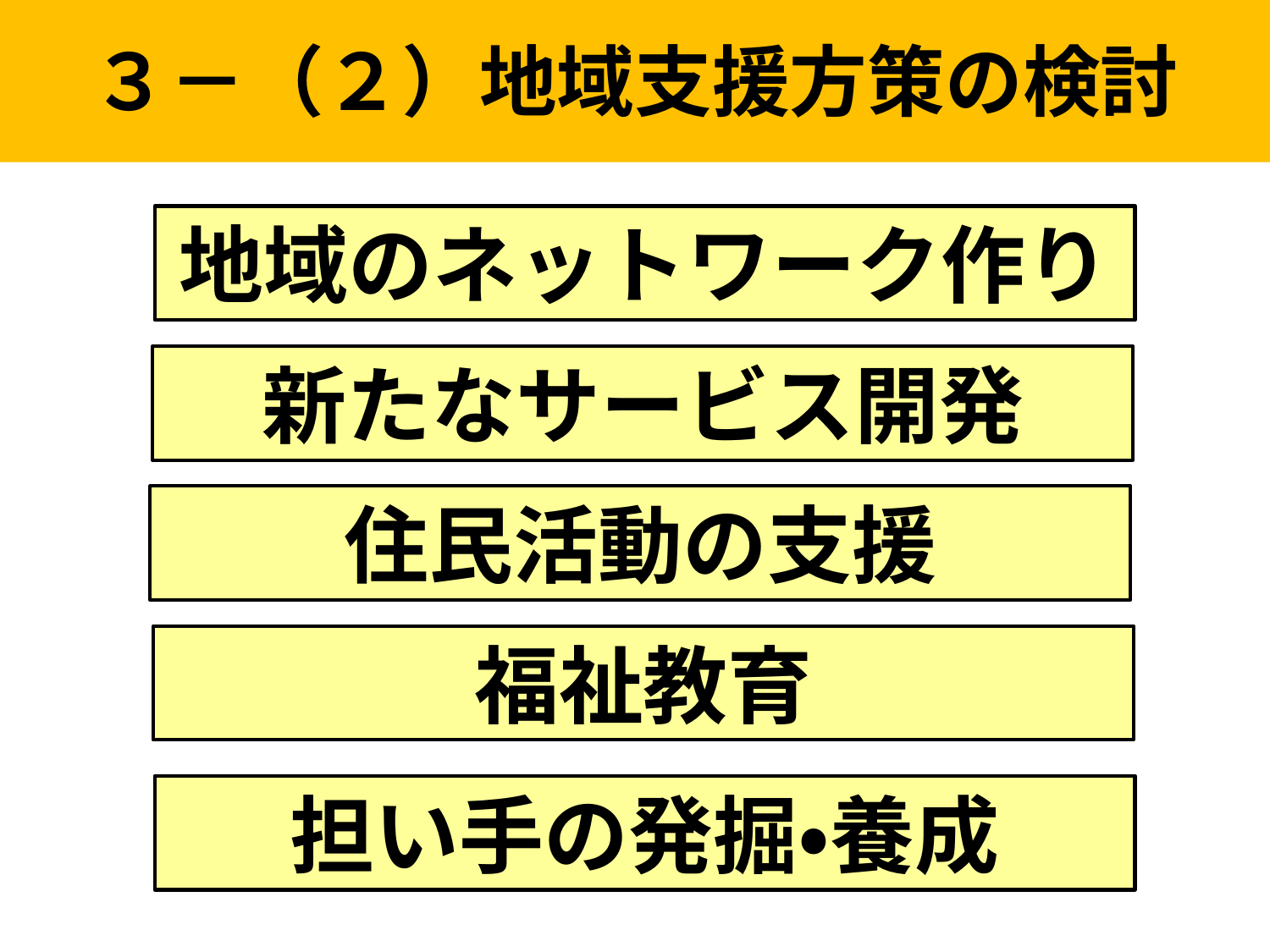

３－（２）地域支援方策の検討
地域のネットワーク作り
新たなサービス開発
住民活動の支援
福祉教育
担い手の発掘・養成